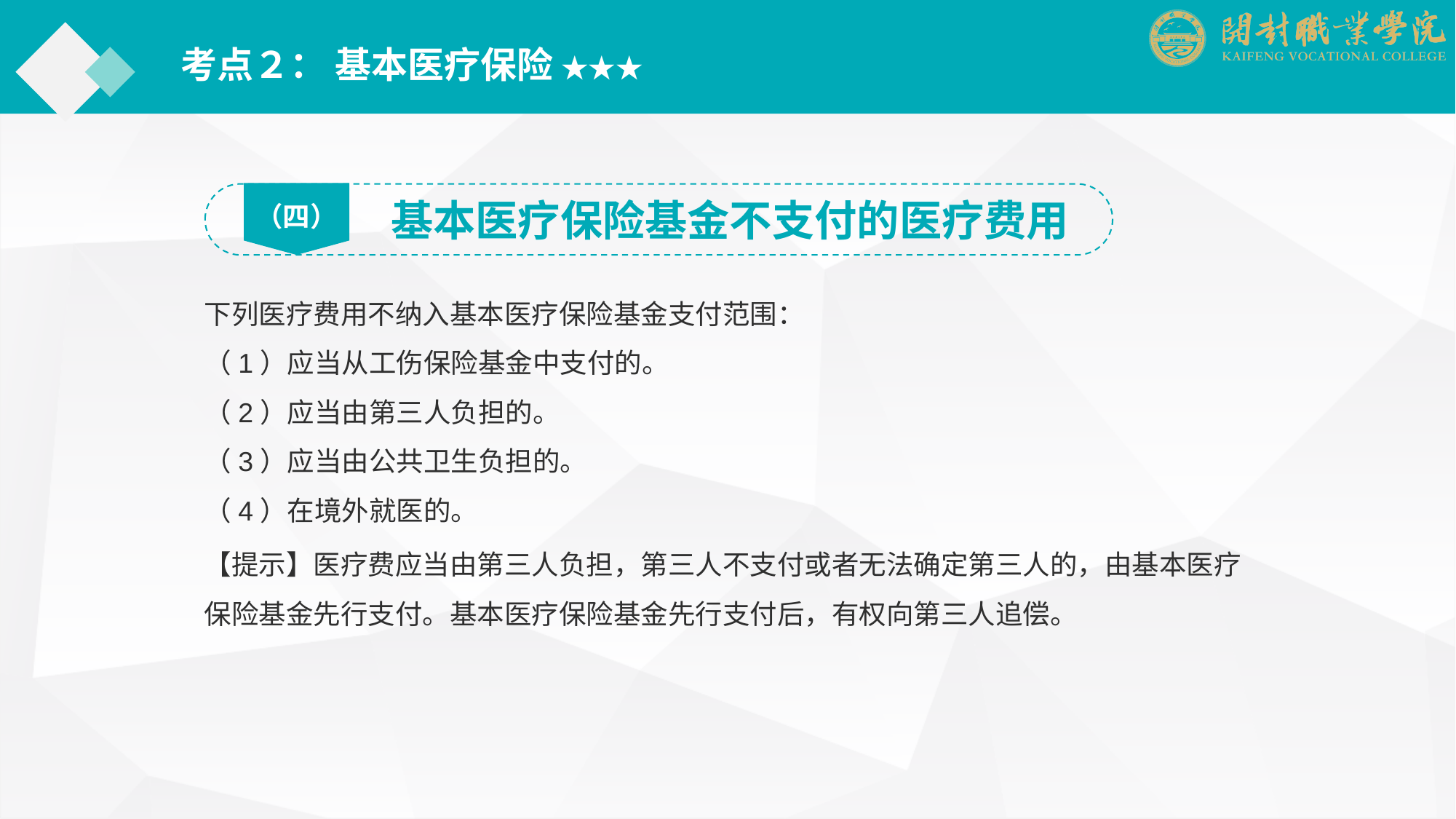

考点２： 基本医疗保险 ★★★
（四）

基本医疗保险基金不支付的医疗费用
下列医疗费用不纳入基本医疗保险基金支付范围：
（1）应当从工伤保险基金中支付的。
（2）应当由第三人负担的。
（3）应当由公共卫生负担的。
（4）在境外就医的。
【提示】医疗费应当由第三人负担，第三人不支付或者无法确定第三人的，由基本医疗保险基金先行支付。基本医疗保险基金先行支付后，有权向第三人追偿。